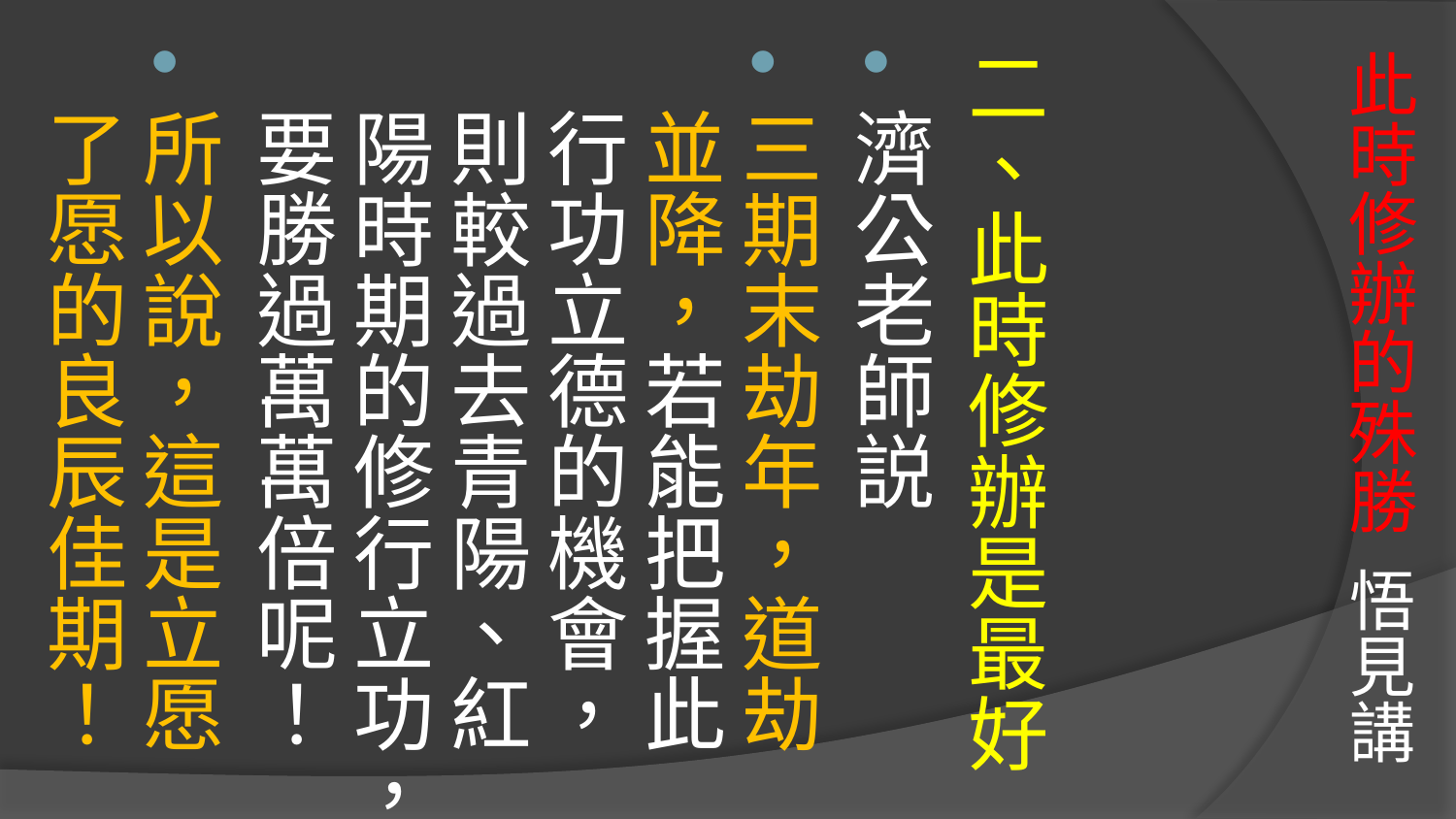

# 此時修辦的殊勝  悟見講
二、此時修辦是最好
濟公老師説
三期末劫年，道劫並降，若能把握此行功立德的機會，則較過去青陽、紅陽時期的修行立功，要勝過萬萬倍呢！
所以說，這是立愿了愿的良辰佳期！